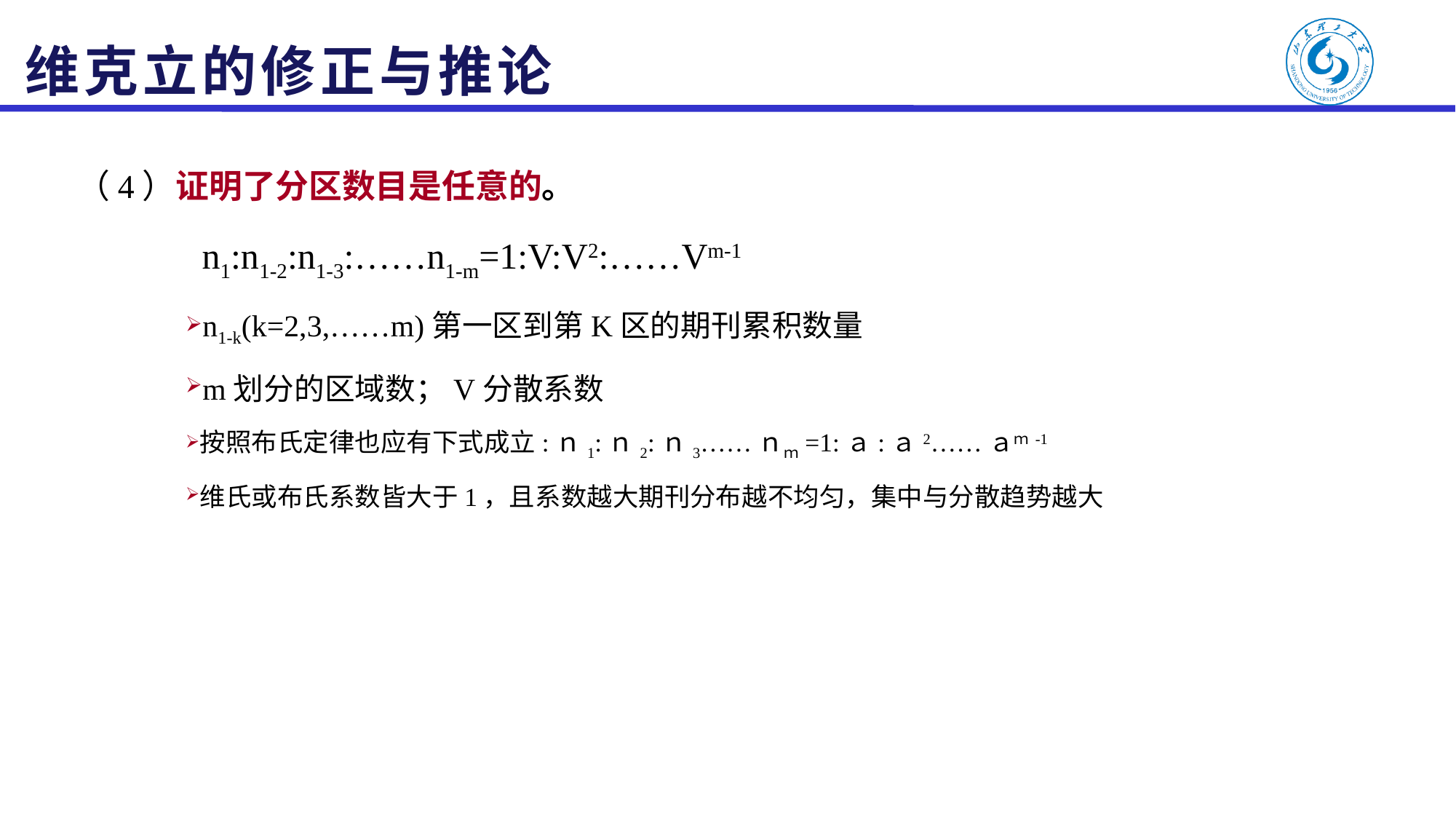

# 维克立的修正与推论
（4）证明了分区数目是任意的。
               n1:n1-2:n1-3:……n1-m=1:V:V2:……Vm-1
n1-k(k=2,3,……m)第一区到第K区的期刊累积数量
m划分的区域数；V分散系数
按照布氏定律也应有下式成立:ｎ1:ｎ2:ｎ3……ｎｍ=1:ａ:ａ2……ａｍ-1
维氏或布氏系数皆大于1，且系数越大期刊分布越不均匀，集中与分散趋势越大